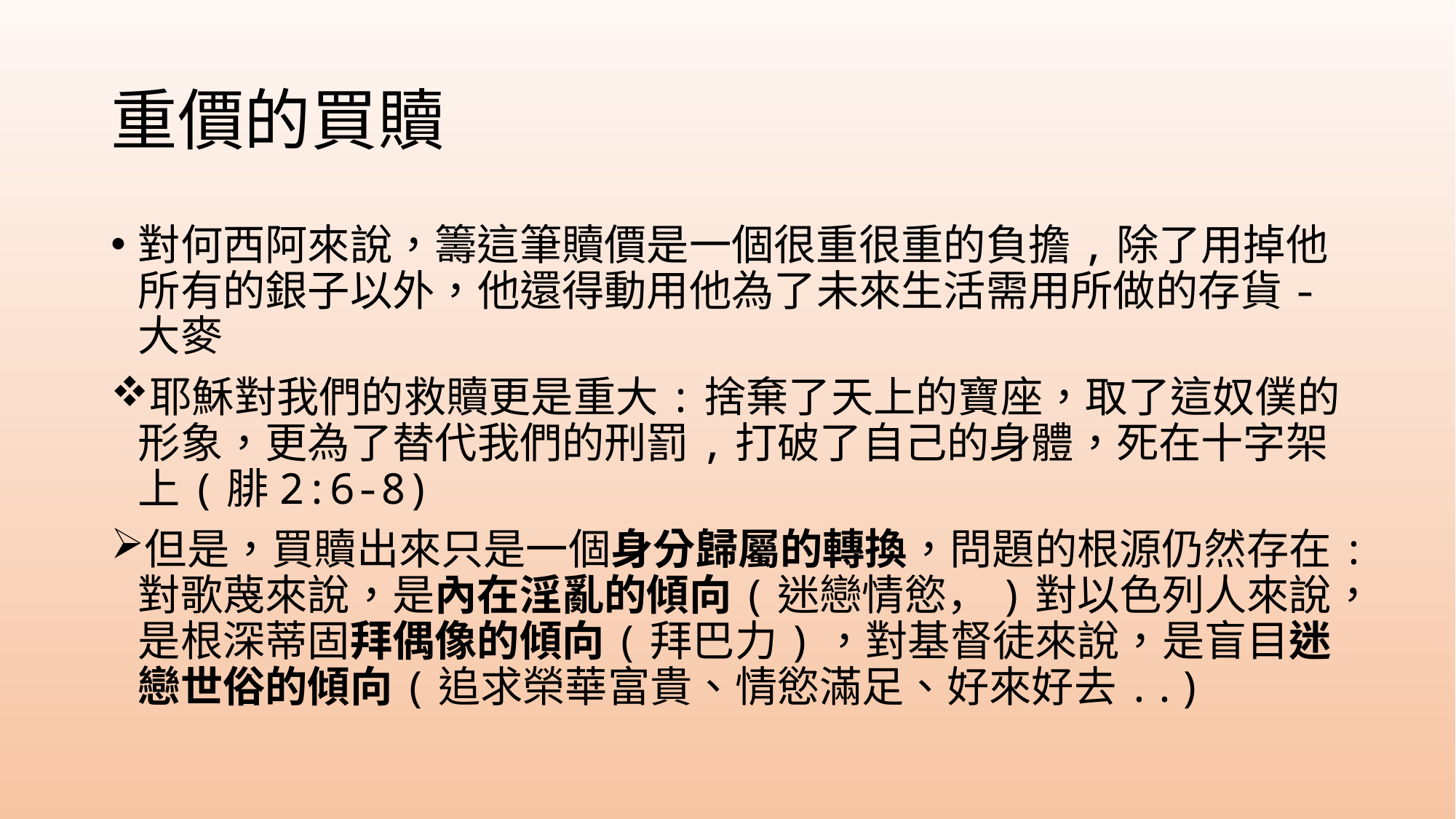

# 重價的買贖
對何西阿來說，籌這筆贖價是一個很重很重的負擔,除了用掉他所有的銀子以外，他還得動用他為了未來生活需用所做的存貨-大麥
耶穌對我們的救贖更是重大:捨棄了天上的寶座，取了這奴僕的形象，更為了替代我們的刑罰,打破了自己的身體，死在十字架上(腓2:6-8)
但是，買贖出來只是一個身分歸屬的轉換，問題的根源仍然存在:對歌蔑來說，是內在淫亂的傾向(迷戀情慾，)對以色列人來說，是根深蒂固拜偶像的傾向(拜巴力)，對基督徒來說，是盲目迷戀世俗的傾向(追求榮華富貴、情慾滿足、好來好去..)